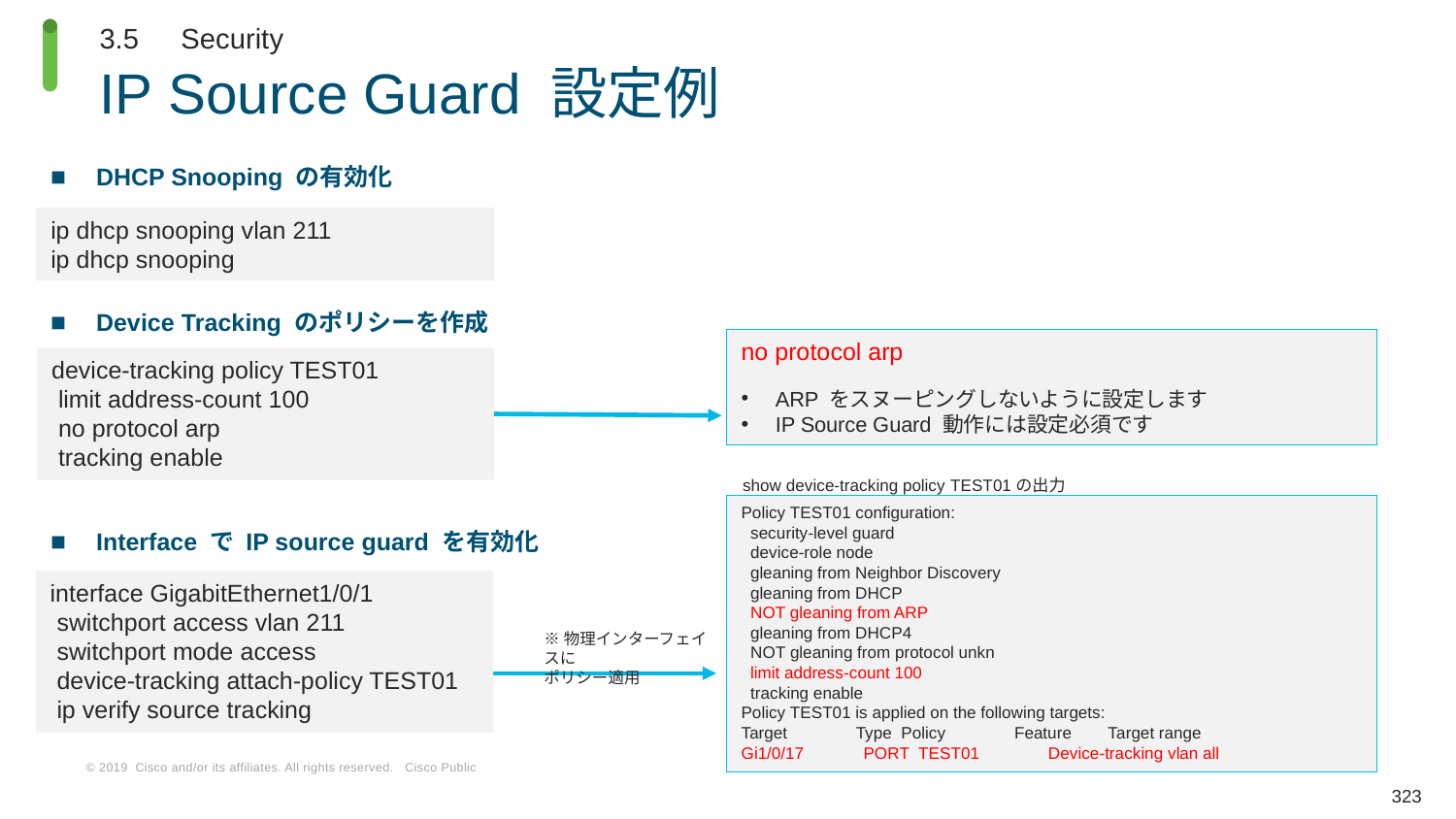

3.5　Security
# IP Source Guard 設定例
DHCP Snooping の有効化
ip dhcp snooping vlan 211
ip dhcp snooping
Device Tracking のポリシーを作成
no protocol arp

ARP をスヌーピングしないように設定します
IP Source Guard 動作には設定必須です
device-tracking policy TEST01
 limit address-count 100
 no protocol arp
 tracking enable
show device-tracking policy TEST01の出力
Policy TEST01 configuration:
  security-level guard
  device-role node
  gleaning from Neighbor Discovery
  gleaning from DHCP
  NOT gleaning from ARP
  gleaning from DHCP4
  NOT gleaning from protocol unkn
  limit address-count 100
  tracking enable
Policy TEST01 is applied on the following targets:
Target               Type  Policy               Feature        Target range
Gi1/0/17             PORT  TEST01               Device-tracking vlan all
Interface で IP source guard を有効化
interface GigabitEthernet1/0/1
 switchport access vlan 211
 switchport mode access
 device-tracking attach-policy TEST01
 ip verify source tracking
※物理インターフェイスに
ポリシー適用
323